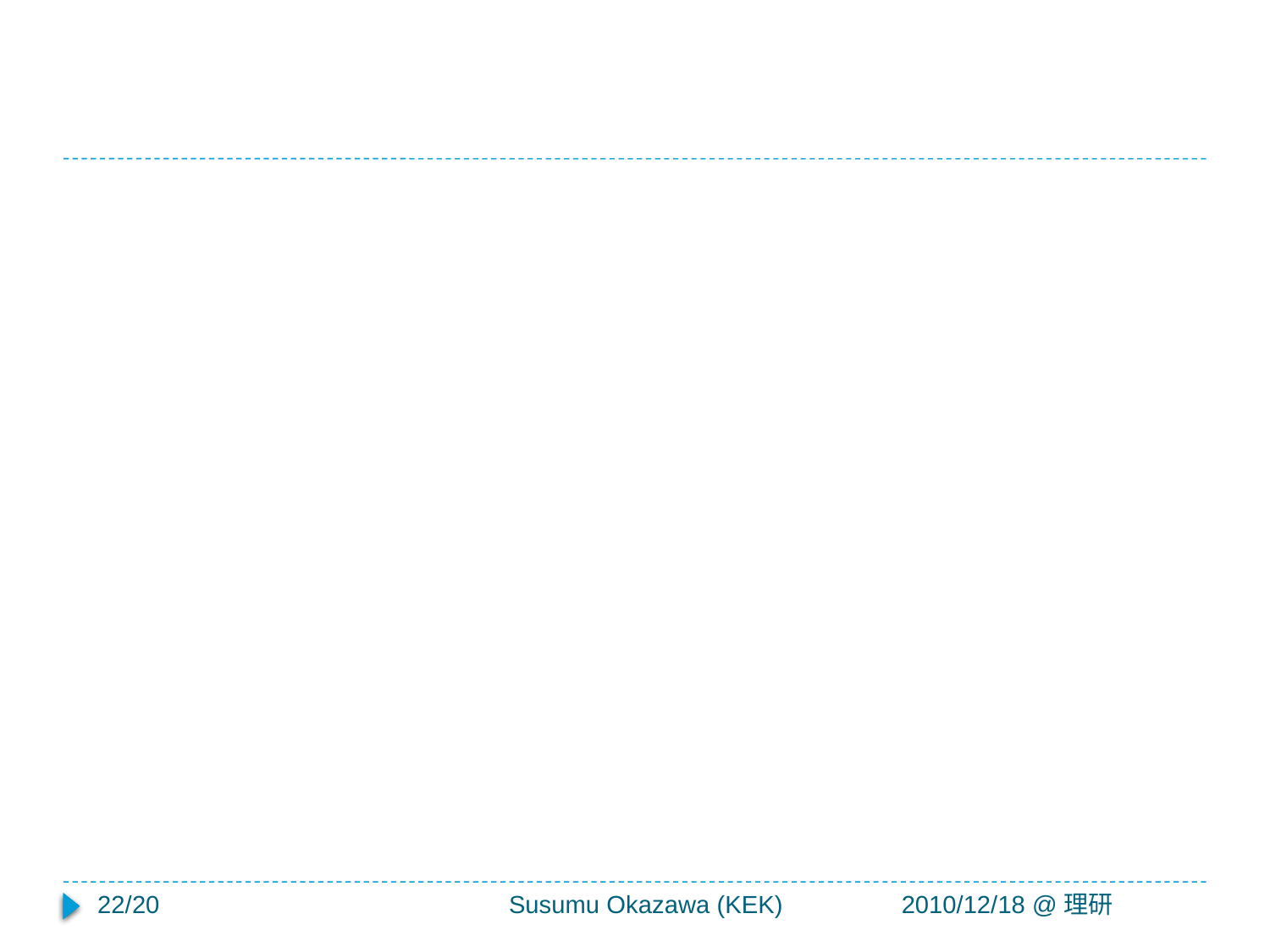

#
22/20
Susumu Okazawa (KEK)
2010/12/18 @理研